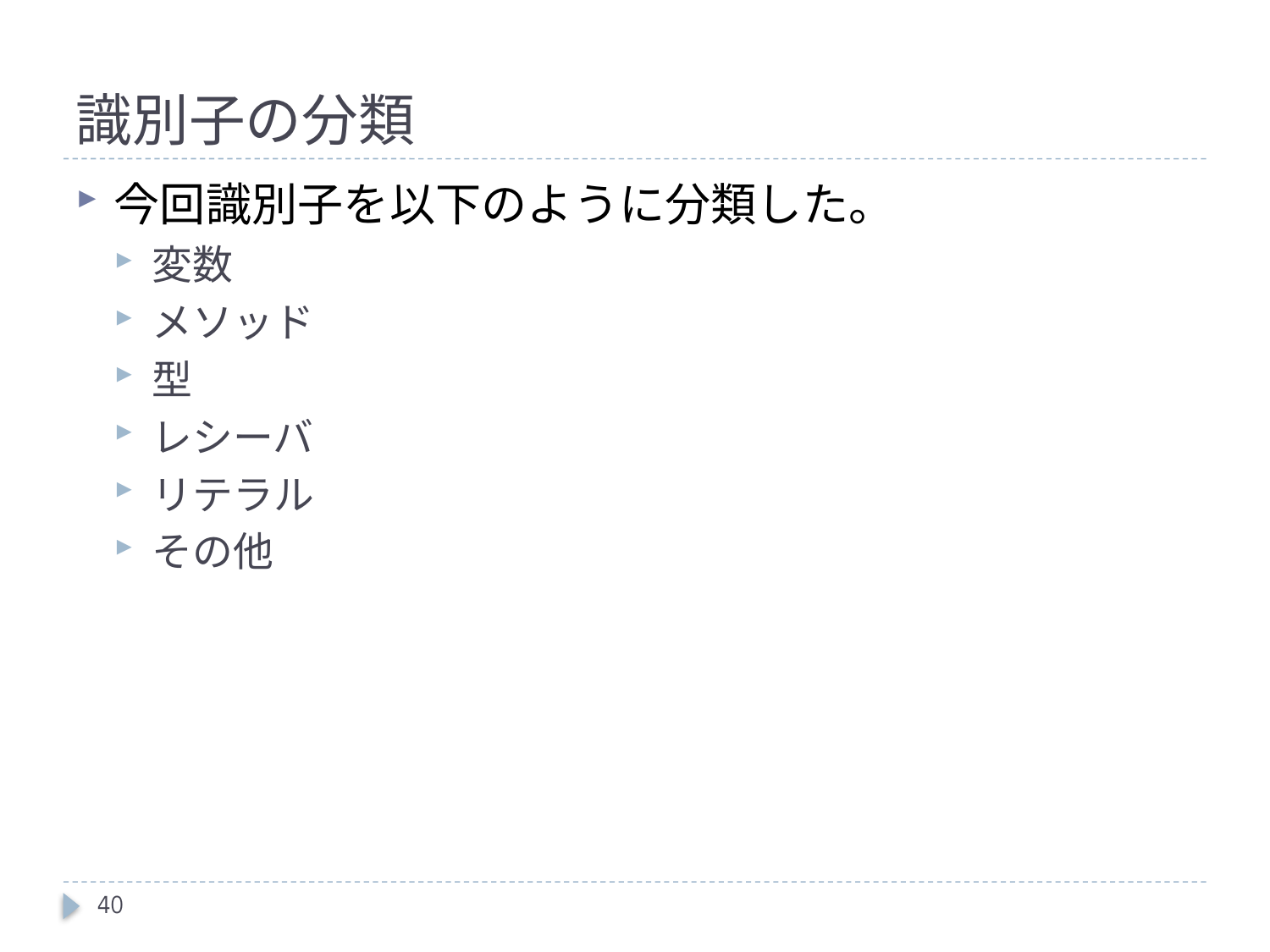

# 識別子の分類
今回識別子を以下のように分類した。
変数
メソッド
型
レシーバ
リテラル
その他
40